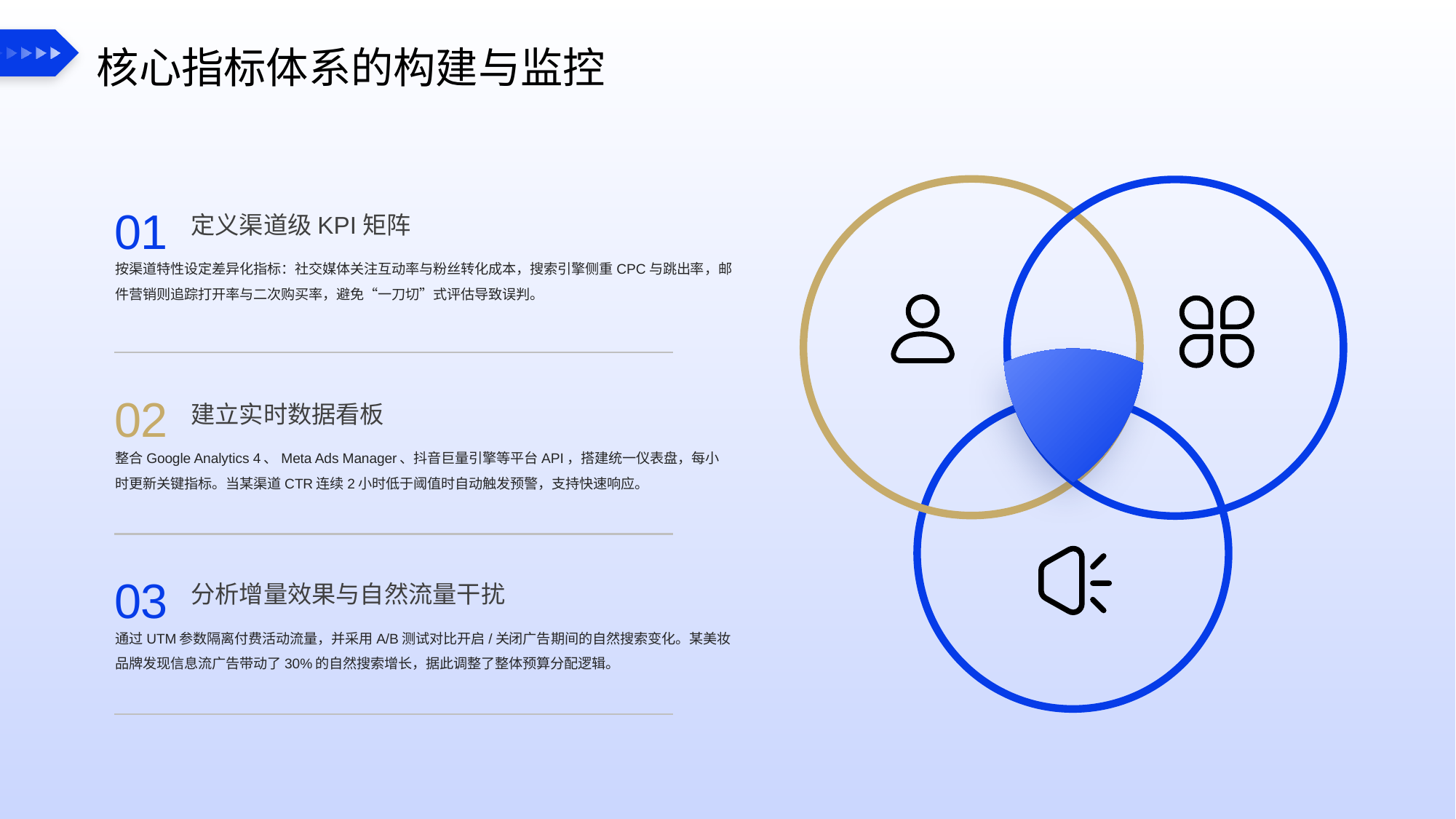

核心指标体系的构建与监控

01
定义渠道级KPI矩阵
按渠道特性设定差异化指标：社交媒体关注互动率与粉丝转化成本，搜索引擎侧重CPC与跳出率，邮件营销则追踪打开率与二次购买率，避免“一刀切”式评估导致误判。

02
建立实时数据看板

整合Google Analytics 4、Meta Ads Manager、抖音巨量引擎等平台API，搭建统一仪表盘，每小时更新关键指标。当某渠道CTR连续2小时低于阈值时自动触发预警，支持快速响应。

03
分析增量效果与自然流量干扰
通过UTM参数隔离付费活动流量，并采用A/B测试对比开启/关闭广告期间的自然搜索变化。某美妆品牌发现信息流广告带动了30%的自然搜索增长，据此调整了整体预算分配逻辑。